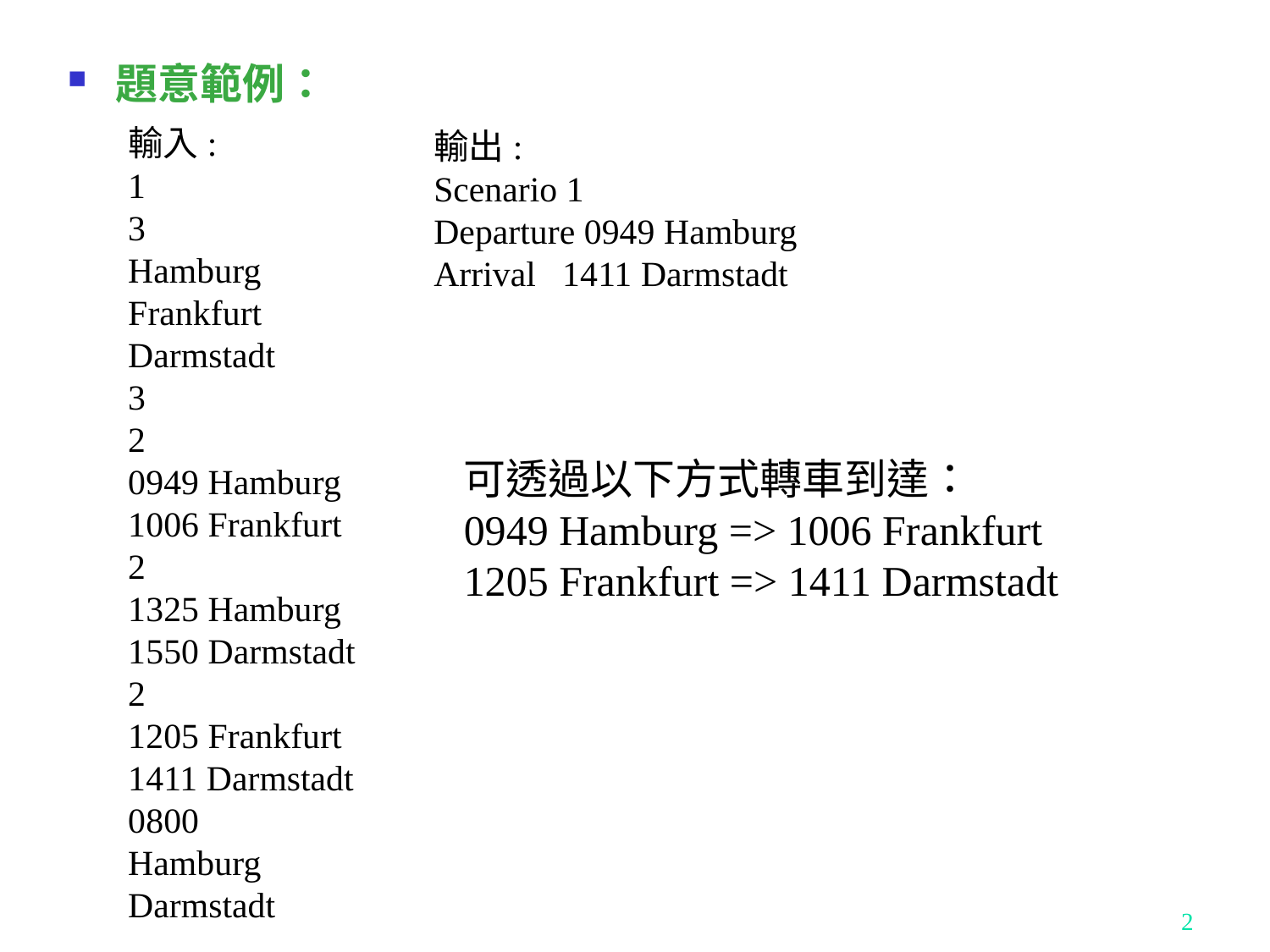

題意範例：
輸入:
1
3
Hamburg
Frankfurt
Darmstadt
3
2
0949 Hamburg
1006 Frankfurt
2
1325 Hamburg
1550 Darmstadt
2
1205 Frankfurt
1411 Darmstadt
0800
Hamburg
Darmstadt
輸出:
Scenario 1
Departure 0949 Hamburg
Arrival   1411 Darmstadt

可透過以下方式轉車到達：
0949 Hamburg => 1006 Frankfurt
1205 Frankfurt => 1411 Darmstadt
2